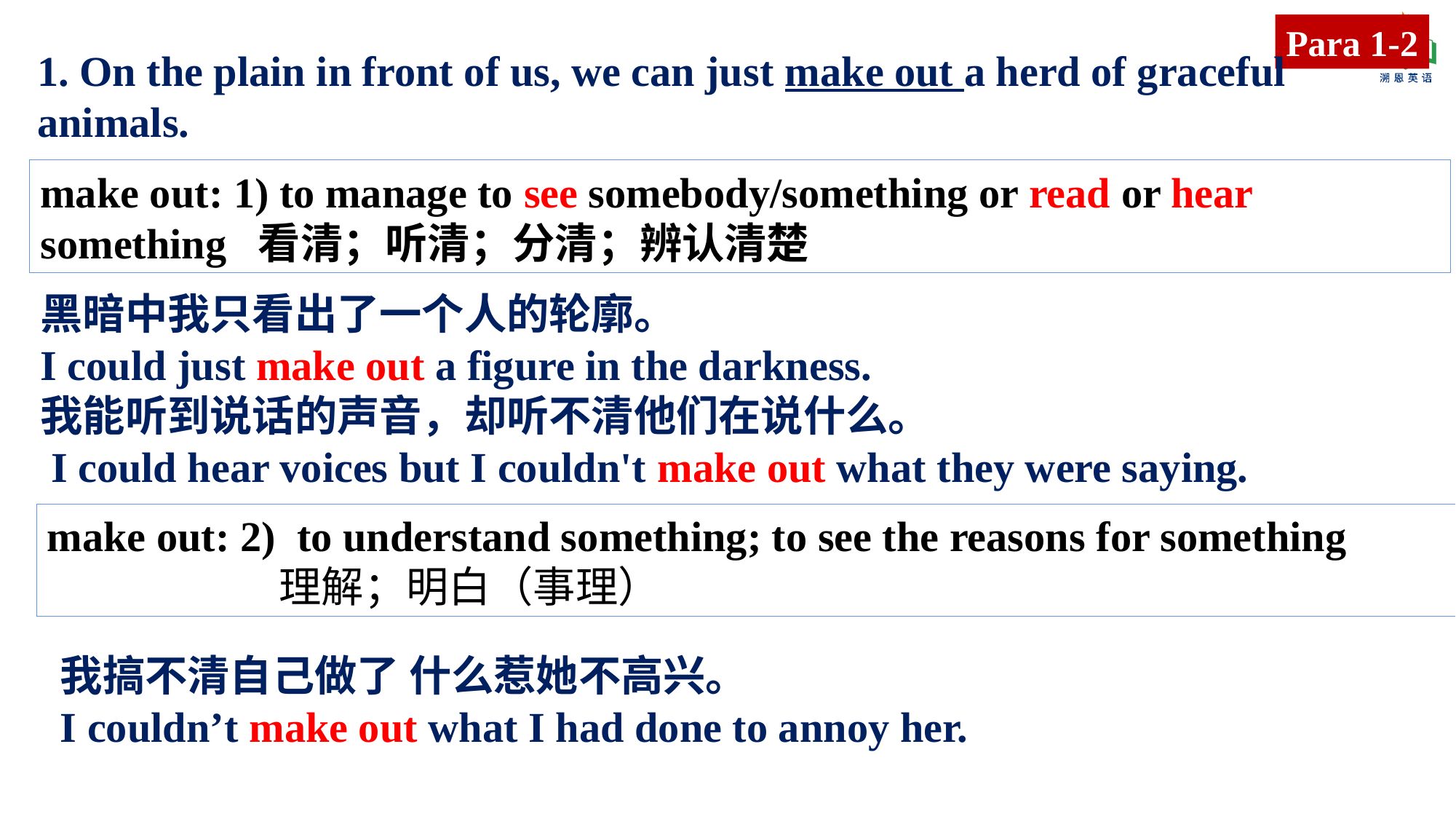

Para 1-2

1. On the plain in front of us, we can just make out a herd of graceful animals.
make out: 1) to manage to see somebody/something or read or hear something  看清；听清；分清；辨认清楚
黑暗中我只看出了一个人的轮廓。
I could just make out a figure in the darkness.
我能听到说话的声音，却听不清他们在说什么。
 I could hear voices but I couldn't make out what they were saying.
make out: 2)  to understand something; to see the reasons for something
                       理解；明白（事理）
我搞不清自己做了 什么惹她不高兴。
I couldn’t make out what I had done to annoy her.